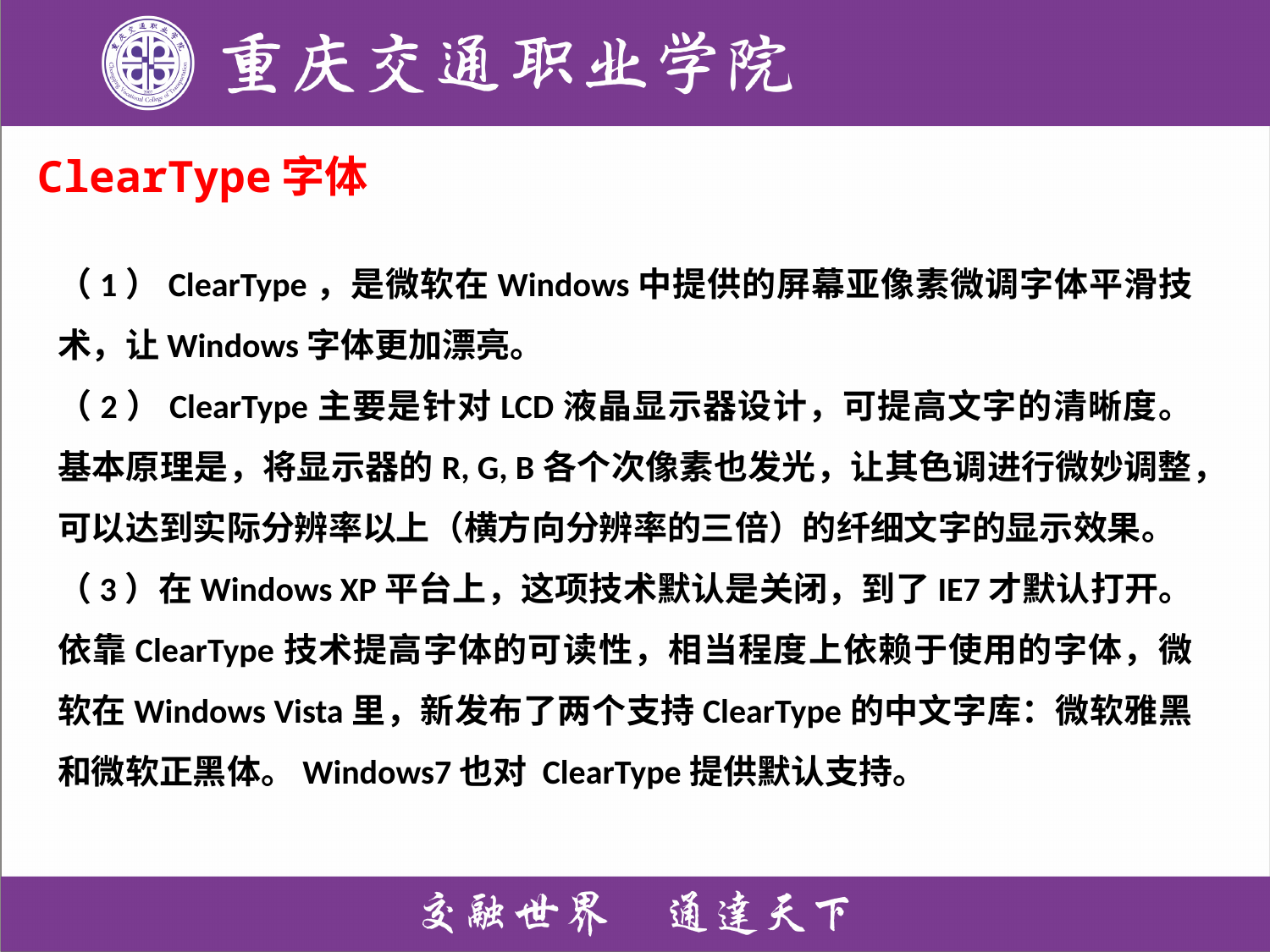

# ClearType字体
（1）ClearType，是微软在Windows中提供的屏幕亚像素微调字体平滑技术，让Windows字体更加漂亮。
（2）ClearType主要是针对LCD液晶显示器设计，可提高文字的清晰度。基本原理是，将显示器的R, G, B各个次像素也发光，让其色调进行微妙调整，可以达到实际分辨率以上（横方向分辨率的三倍）的纤细文字的显示效果。
（3）在Windows XP平台上，这项技术默认是关闭，到了IE7才默认打开。依靠ClearType技术提高字体的可读性，相当程度上依赖于使用的字体，微软在Windows Vista里，新发布了两个支持ClearType的中文字库：微软雅黑和微软正黑体。Windows7也对 ClearType提供默认支持。